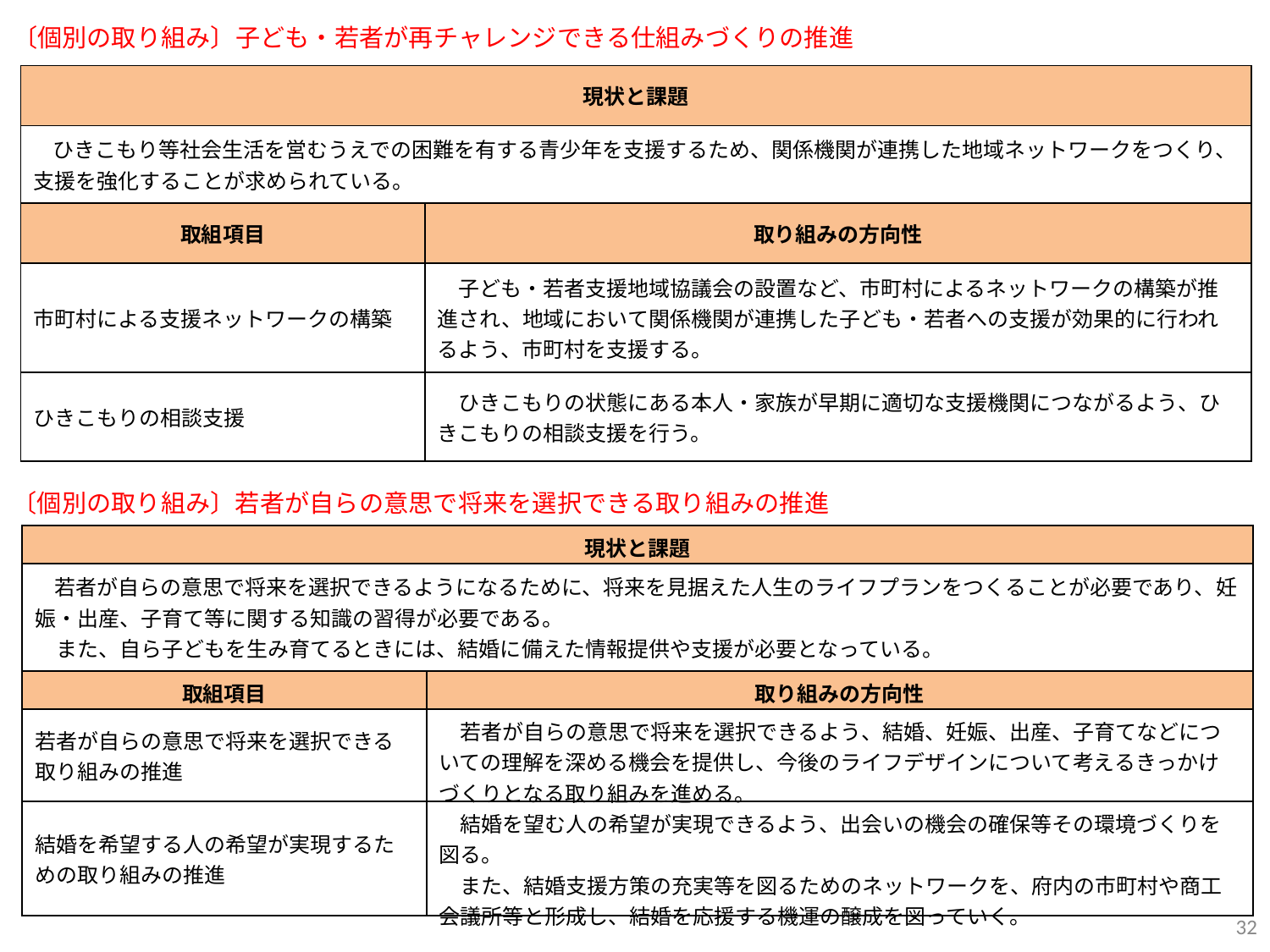

〔個別の取り組み〕子ども・若者が再チャレンジできる仕組みづくりの推進
| 現状と課題 |  |
| --- | --- |
| ひきこもり等社会生活を営むうえでの困難を有する青少年を支援するため、関係機関が連携した地域ネットワークをつくり、支援を強化することが求められている。 |  |
| 取組項目 | 取り組みの方向性 |
| 市町村による支援ネットワークの構築 | 子ども・若者支援地域協議会の設置など、市町村によるネットワークの構築が推進され、地域において関係機関が連携した子ども・若者への支援が効果的に行われるよう、市町村を支援する。 |
| ひきこもりの相談支援 | ひきこもりの状態にある本人・家族が早期に適切な支援機関につながるよう、ひきこもりの相談支援を行う。 |
〔個別の取り組み〕若者が自らの意思で将来を選択できる取り組みの推進
| 現状と課題 |  |
| --- | --- |
| 若者が自らの意思で将来を選択できるようになるために、将来を見据えた人生のライフプランをつくることが必要であり、妊娠・出産、子育て等に関する知識の習得が必要である。 　また、自ら子どもを生み育てるときには、結婚に備えた情報提供や支援が必要となっている。 |  |
| 取組項目 | 取り組みの方向性 |
| 若者が自らの意思で将来を選択できる取り組みの推進 | 若者が自らの意思で将来を選択できるよう、結婚、妊娠、出産、子育てなどについての理解を深める機会を提供し、今後のライフデザインについて考えるきっかけづくりとなる取り組みを進める。 |
| 結婚を希望する人の希望が実現するための取り組みの推進 | 結婚を望む人の希望が実現できるよう、出会いの機会の確保等その環境づくりを図る。 　また、結婚支援方策の充実等を図るためのネットワークを、府内の市町村や商工会議所等と形成し、結婚を応援する機運の醸成を図っていく。 |
32